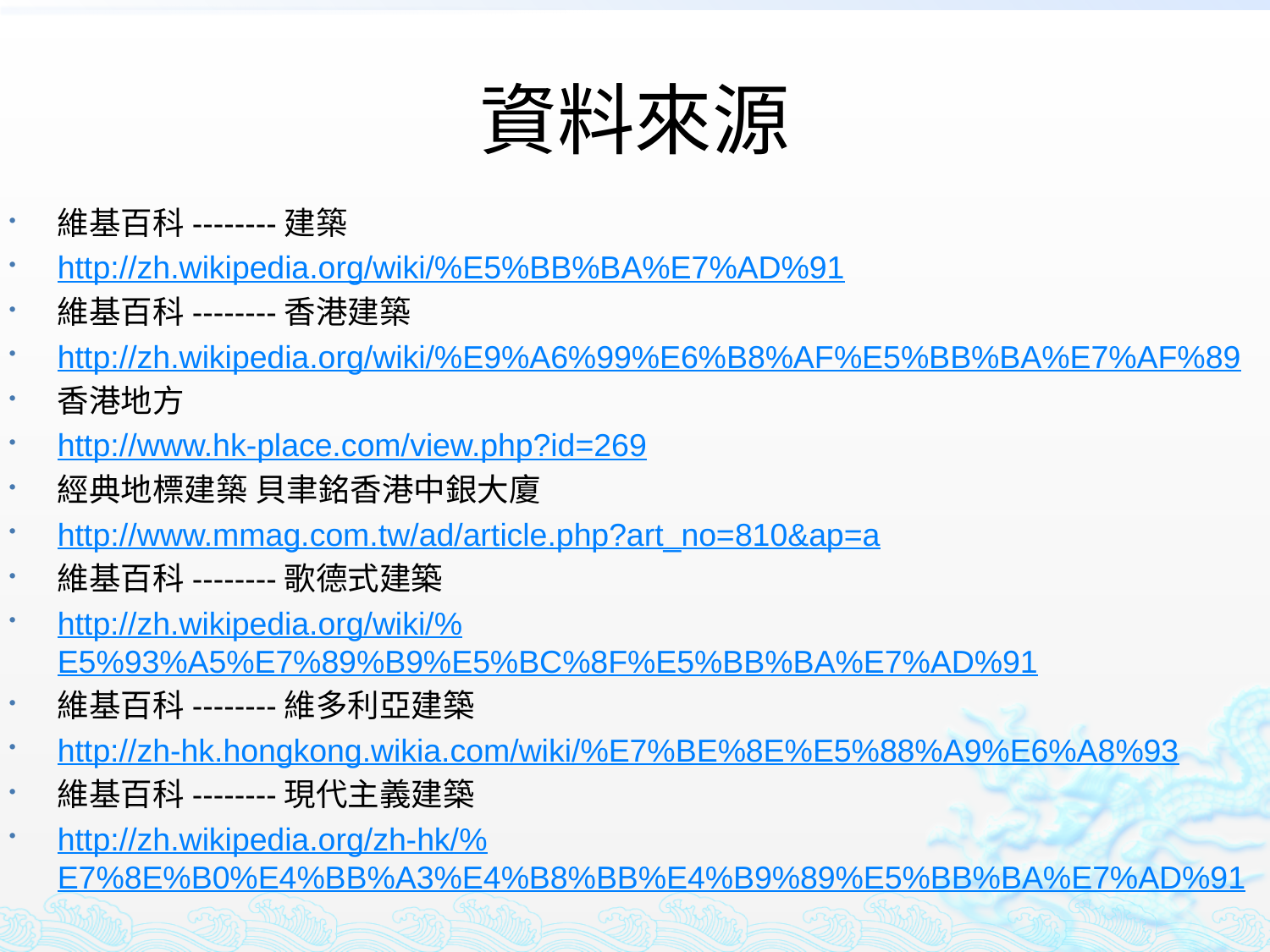

# 資料來源
維基百科--------建築
http://zh.wikipedia.org/wiki/%E5%BB%BA%E7%AD%91
維基百科--------香港建築
http://zh.wikipedia.org/wiki/%E9%A6%99%E6%B8%AF%E5%BB%BA%E7%AF%89
香港地方
http://www.hk-place.com/view.php?id=269
經典地標建築 貝聿銘香港中銀大廈
http://www.mmag.com.tw/ad/article.php?art_no=810&ap=a
維基百科--------歌德式建築
http://zh.wikipedia.org/wiki/%E5%93%A5%E7%89%B9%E5%BC%8F%E5%BB%BA%E7%AD%91
維基百科--------維多利亞建築
http://zh-hk.hongkong.wikia.com/wiki/%E7%BE%8E%E5%88%A9%E6%A8%93
維基百科--------現代主義建築
http://zh.wikipedia.org/zh-hk/%E7%8E%B0%E4%BB%A3%E4%B8%BB%E4%B9%89%E5%BB%BA%E7%AD%91